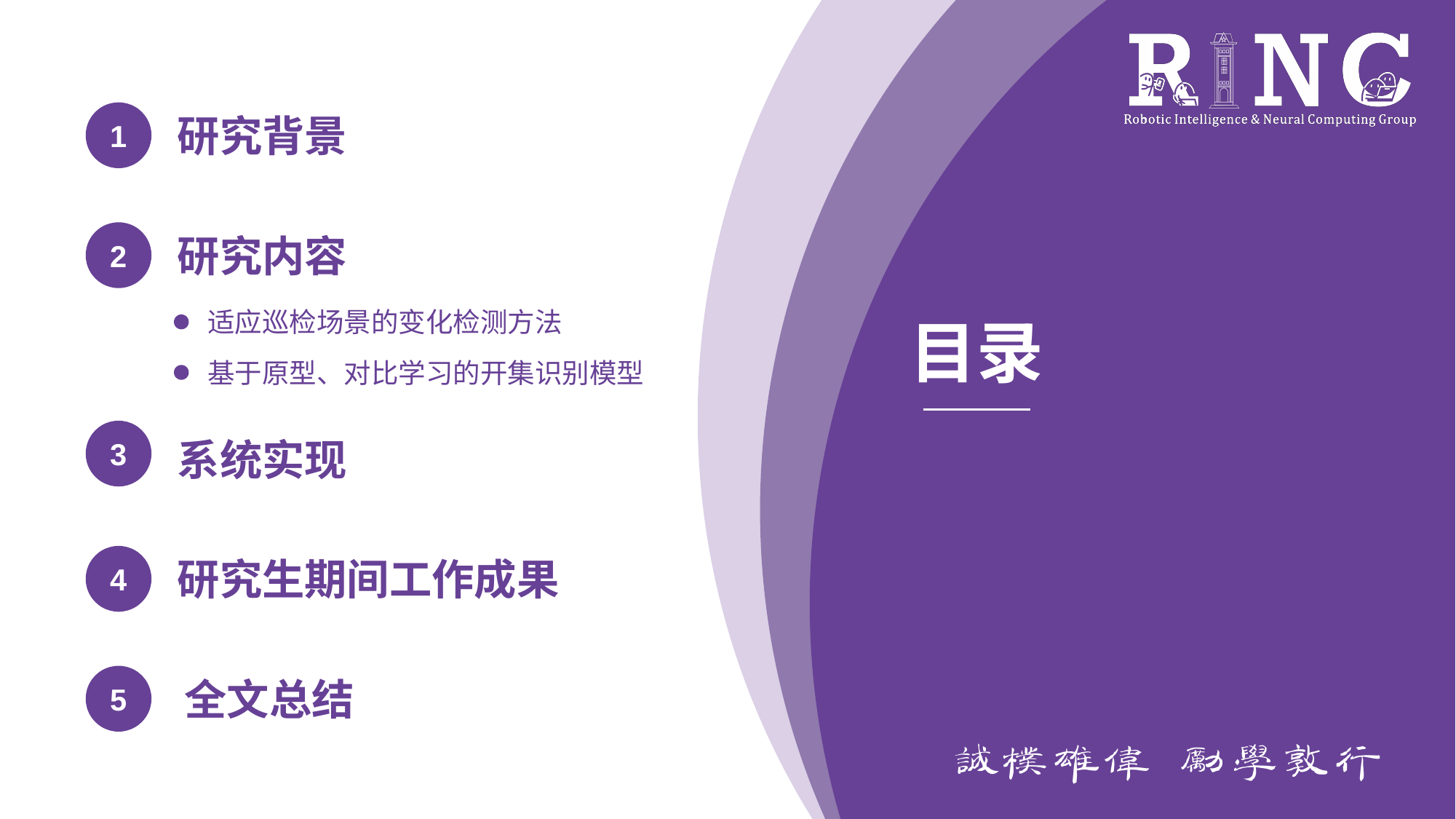

1
研究背景
2
研究内容
适应巡检场景的变化检测方法

基于原型、对比学习的开集识别模型

3
系统实现
4
研究生期间工作成果
5
全文总结